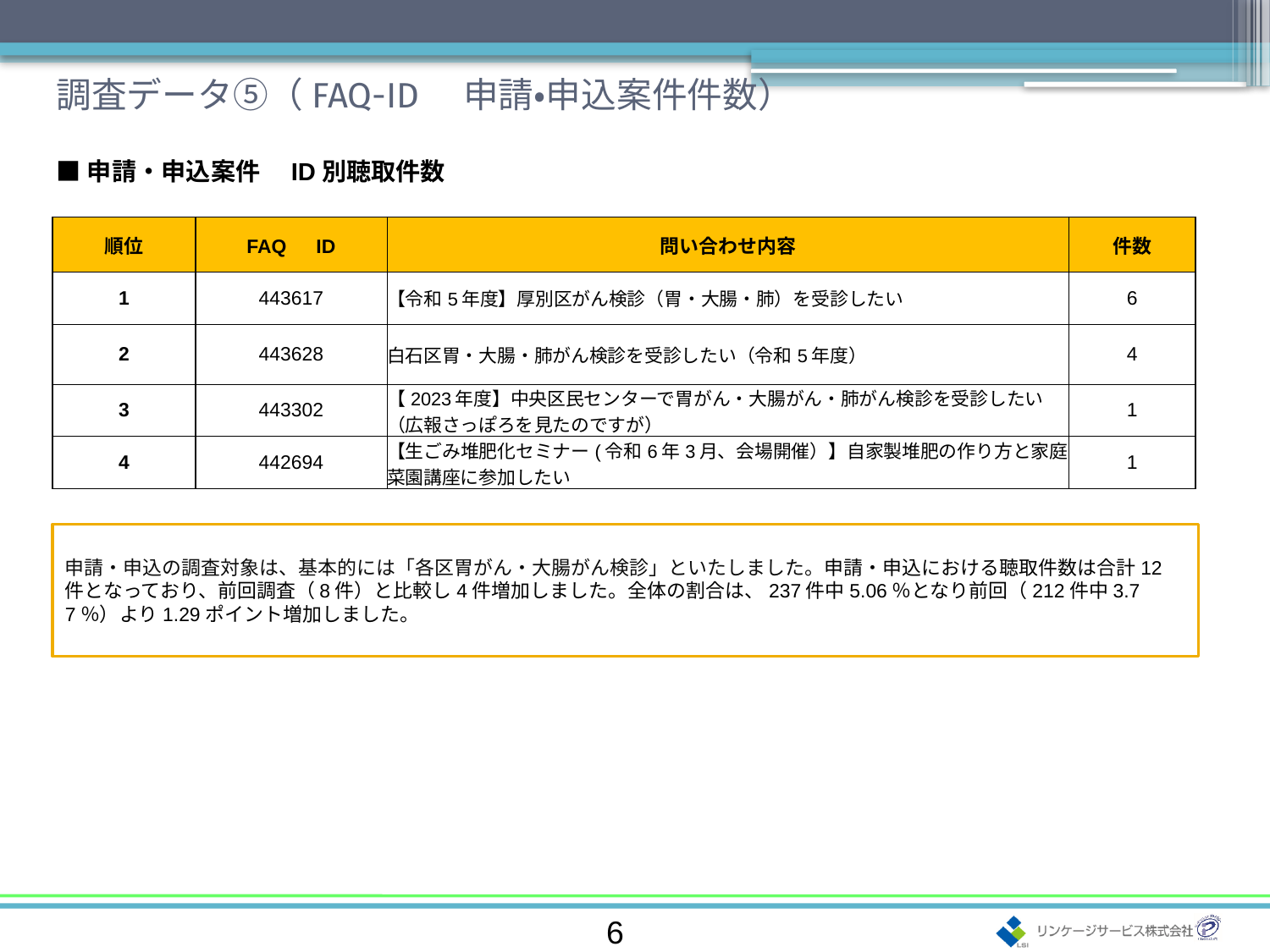

調査データ⑤（FAQ-ID　申請・申込案件件数）
■申請・申込案件　ID別聴取件数
| 順位 | FAQ　ID | 問い合わせ内容 | 件数 |
| --- | --- | --- | --- |
| 1 | 443617 | 【令和5年度】厚別区がん検診（胃・大腸・肺）を受診したい | 6 |
| 2 | 443628 | 白石区胃・大腸・肺がん検診を受診したい（令和5年度） | 4 |
| 3 | 443302 | 【2023年度】中央区民センターで胃がん・大腸がん・肺がん検診を受診したい（広報さっぽろを見たのですが） | 1 |
| 4 | 442694 | 【生ごみ堆肥化セミナー(令和6年3月、会場開催）】自家製堆肥の作り方と家庭菜園講座に参加したい | 1 |
申請・申込の調査対象は、基本的には「各区胃がん・大腸がん検診」といたしました。申請・申込における聴取件数は合計12件となっており、前回調査（8件）と比較し4件増加しました。全体の割合は、237件中5.06％となり前回（212件中3.77％）より1.29ポイント増加しました。
6